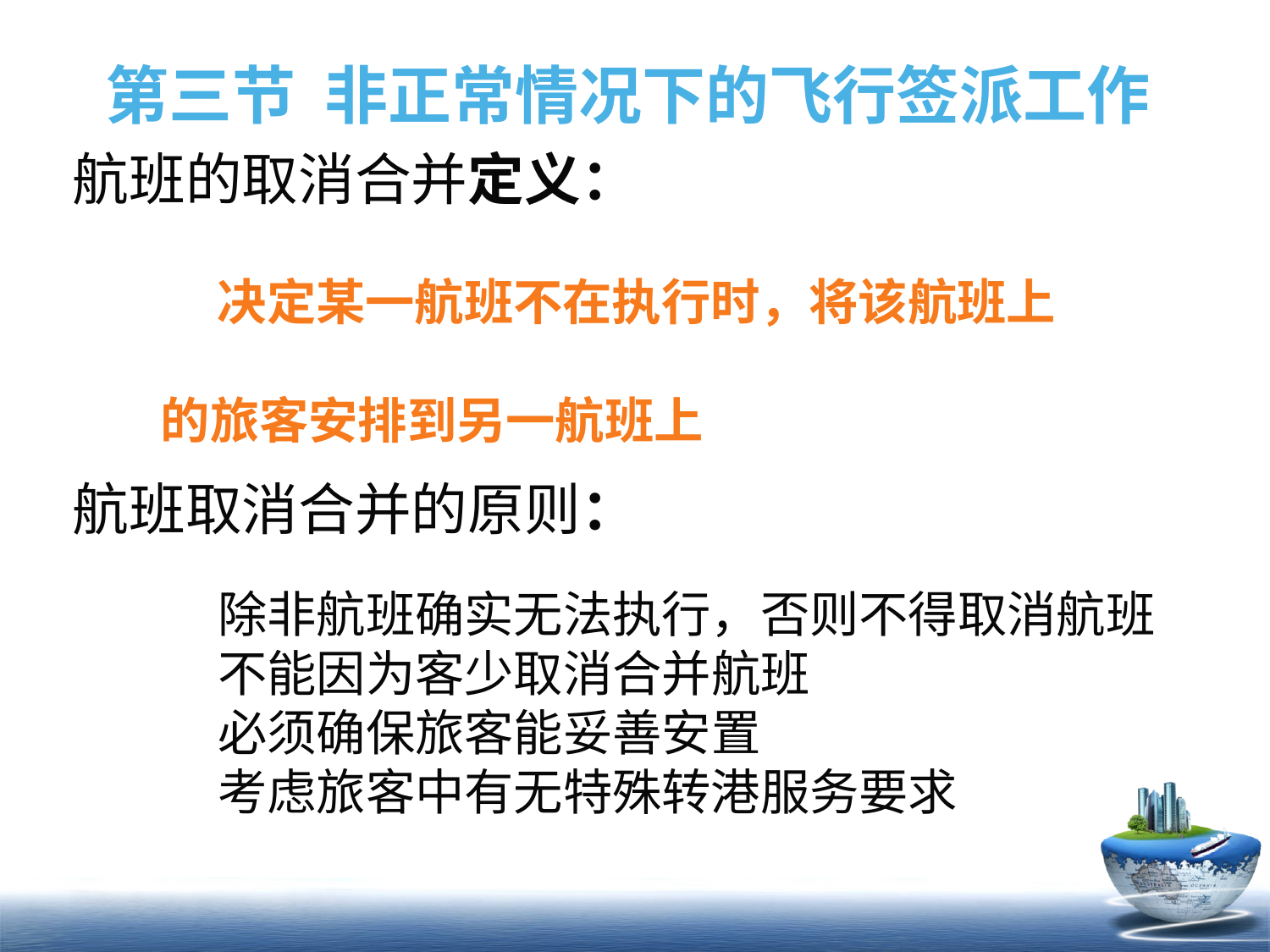

# 第三节  非正常情况下的飞行签派工作
航班的取消合并定义：
    决定某一航班不在执行时，将该航班上的旅客安排到另一航班上
航班取消合并的原则：
除非航班确实无法执行，否则不得取消航班
不能因为客少取消合并航班
必须确保旅客能妥善安置
考虑旅客中有无特殊转港服务要求